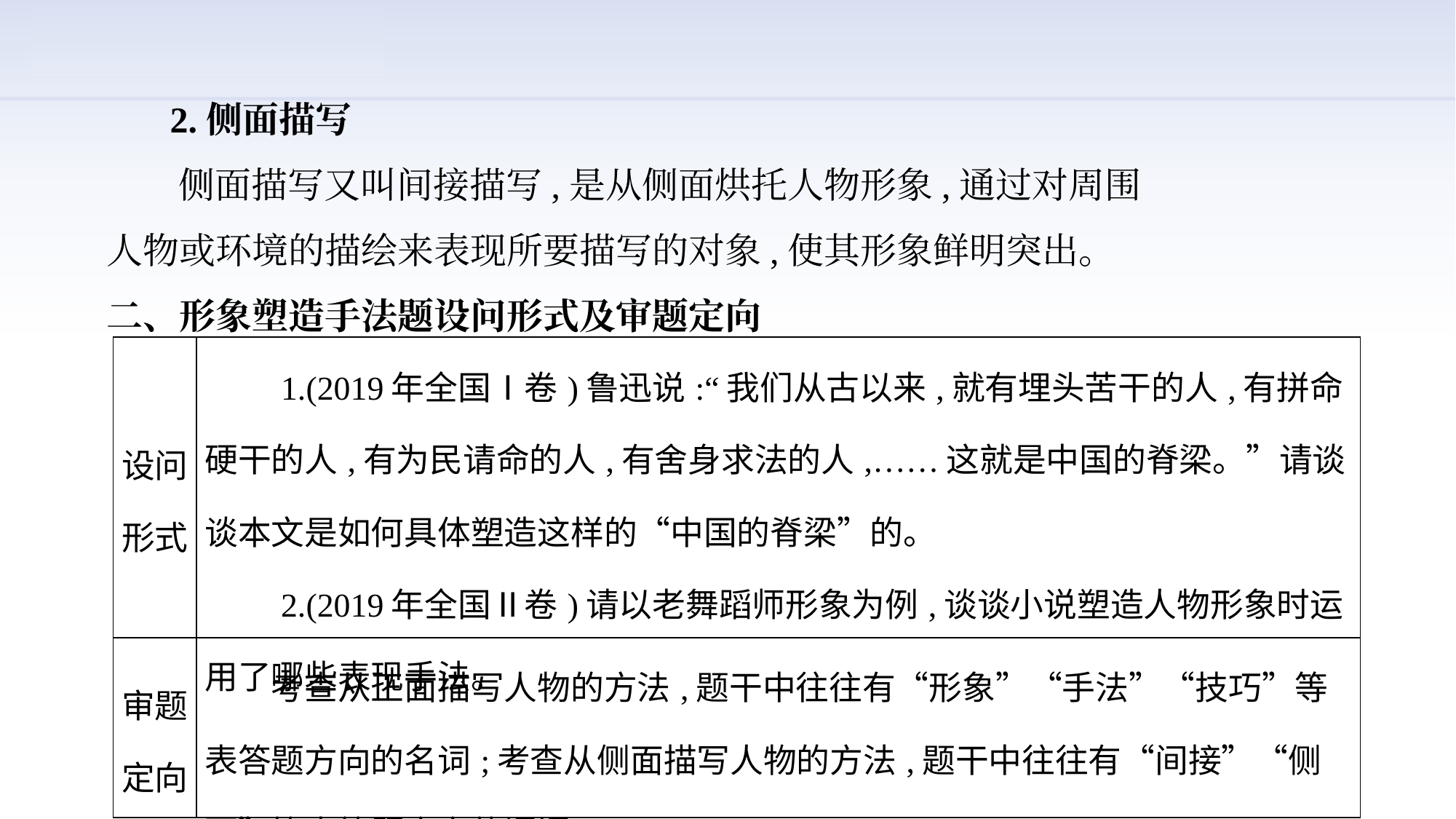

2.侧面描写
       侧面描写又叫间接描写,是从侧面烘托人物形象,通过对周围人物或环境的描绘来表现所要描写的对象,使其形象鲜明突出。
二、形象塑造手法题设问形式及审题定向
| 设问形式 | 1.(2019年全国Ⅰ卷)鲁迅说:“我们从古以来,就有埋头苦干的人,有拼命硬干的人,有为民请命的人,有舍身求法的人,……这就是中国的脊梁。”请谈谈本文是如何具体塑造这样的“中国的脊梁”的。 　　2.(2019年全国Ⅱ卷)请以老舞蹈师形象为例,谈谈小说塑造人物形象时运用了哪些表现手法。 |
| --- | --- |
| 审题定向 | 考查从正面描写人物的方法,题干中往往有“形象”“手法”“技巧”等表答题方向的名词;考查从侧面描写人物的方法,题干中往往有“间接”“侧面”等表答题方向的词语。 |